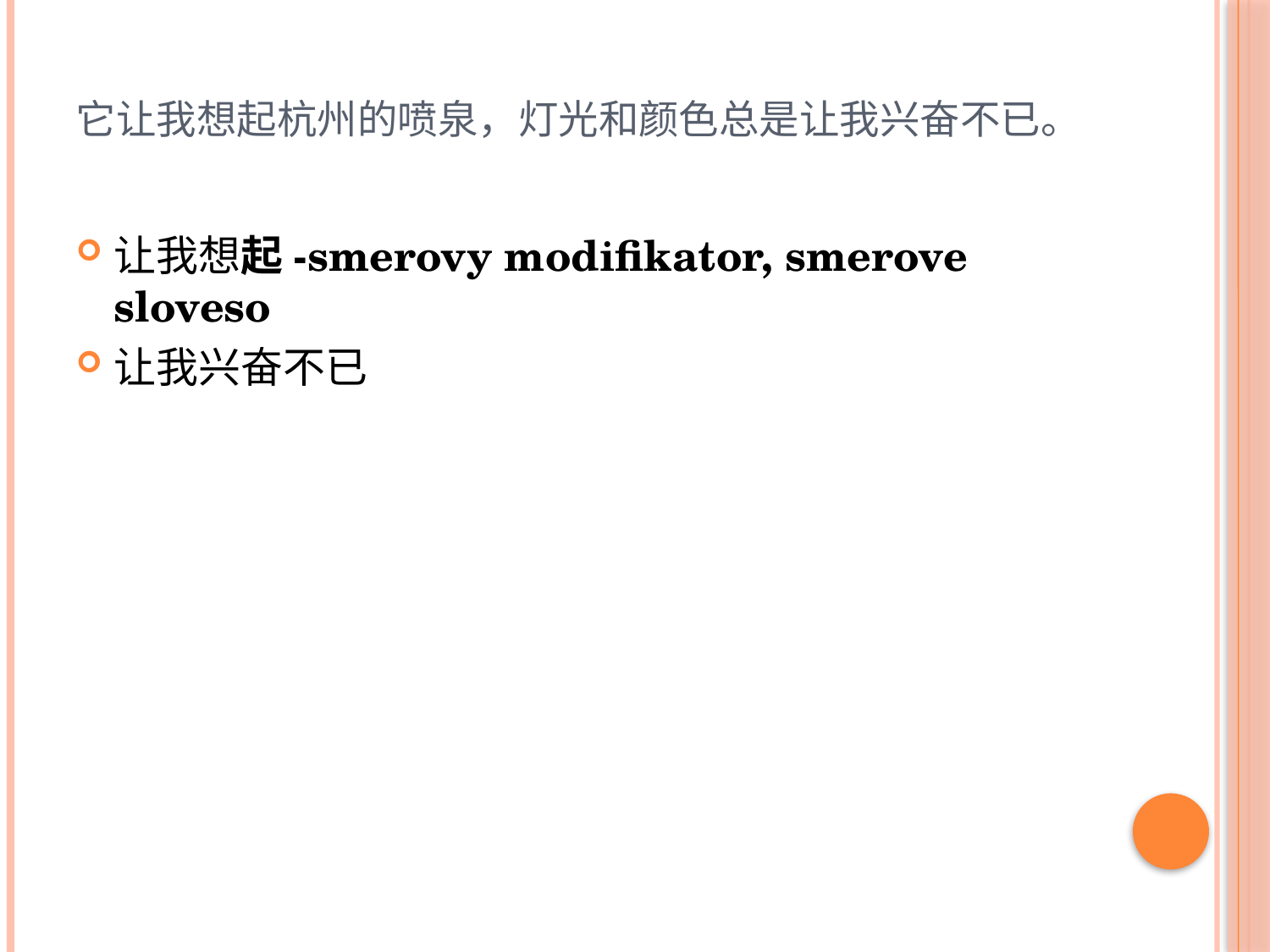

# 它让我想起杭州的喷泉，灯光和颜色总是让我兴奋不已。
让我想起-smerovy modifikator, smerove sloveso
让我兴奋不已